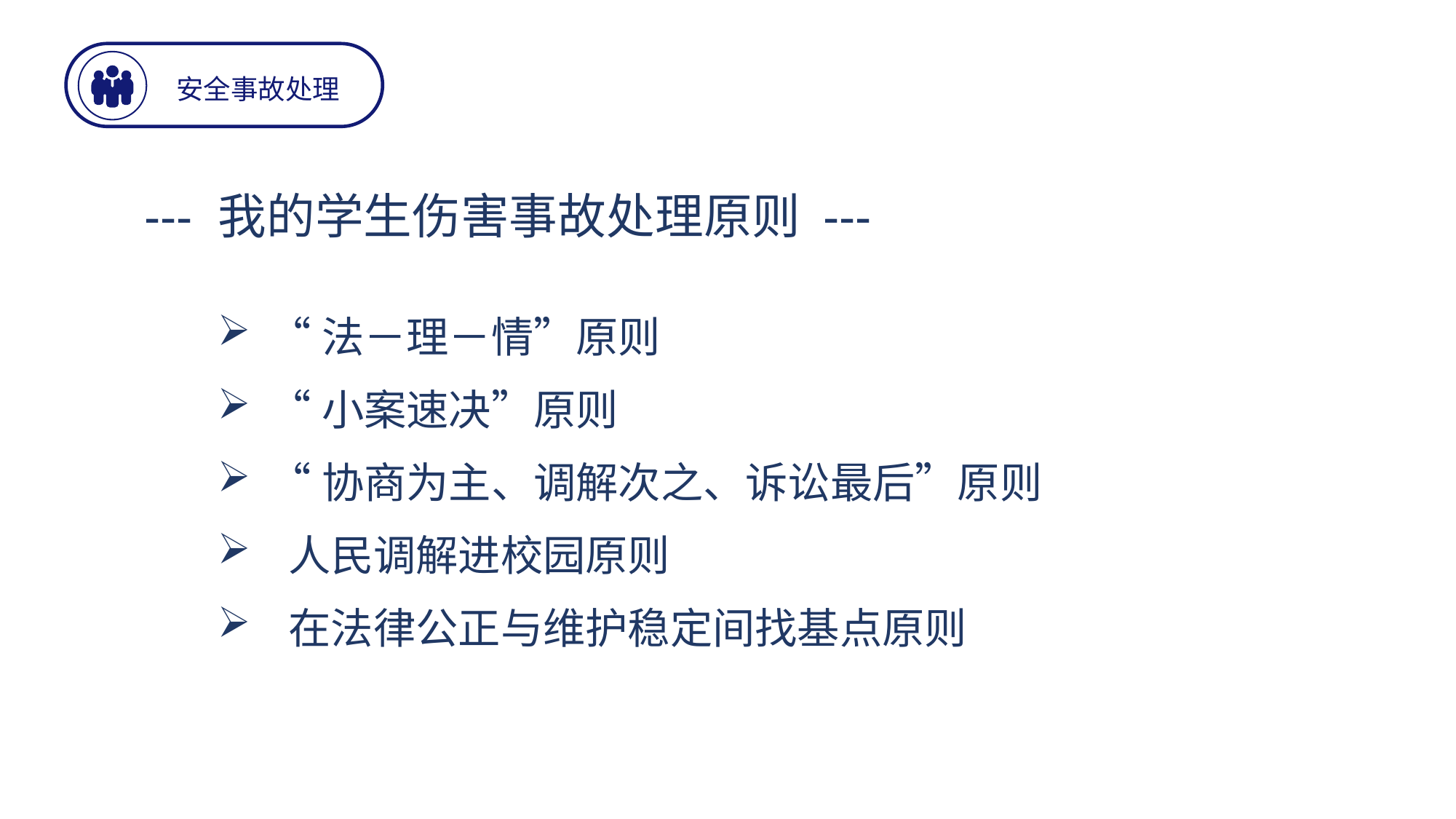

安全事故处理
--- 我的学生伤害事故处理原则 ---
“法－理－情”原则
“小案速决”原则
“协商为主、调解次之、诉讼最后”原则
 人民调解进校园原则
 在法律公正与维护稳定间找基点原则